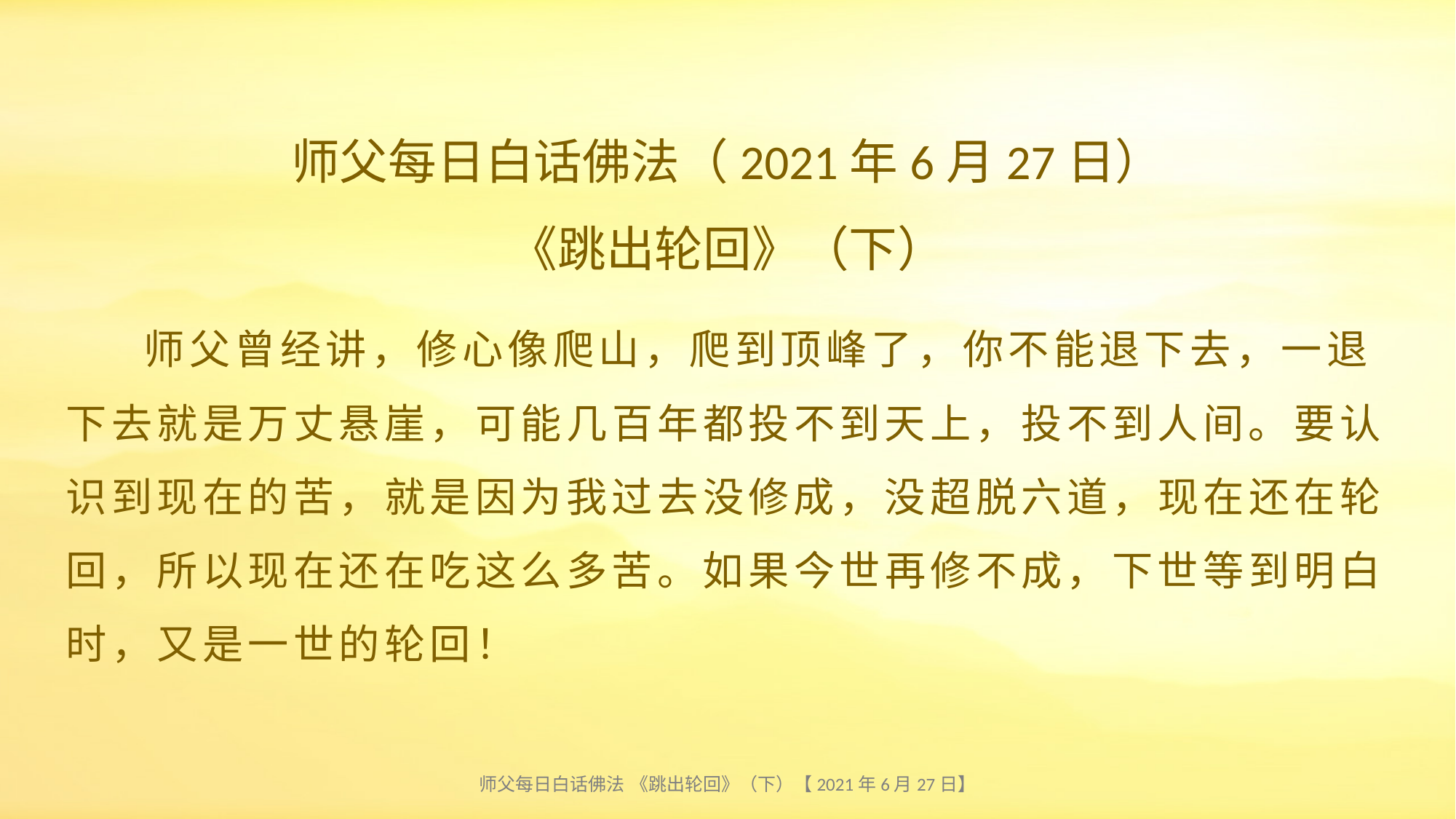

# 师父曾经讲，修心像爬山，爬到顶峰了，你不能退下去，一退下去就是万丈悬崖，可能几百年都投不到天上，投不到人间。要认识到现在的苦，就是因为我过去没修成，没超脱六道，现在还在轮回，所以现在还在吃这么多苦。如果今世再修不成，下世等到明白时，又是一世的轮回！
师父每日白话佛法（2021年6月27日）
《跳出轮回》（下）
师父每日白话佛法 《跳出轮回》（下）【2021年6月27日】